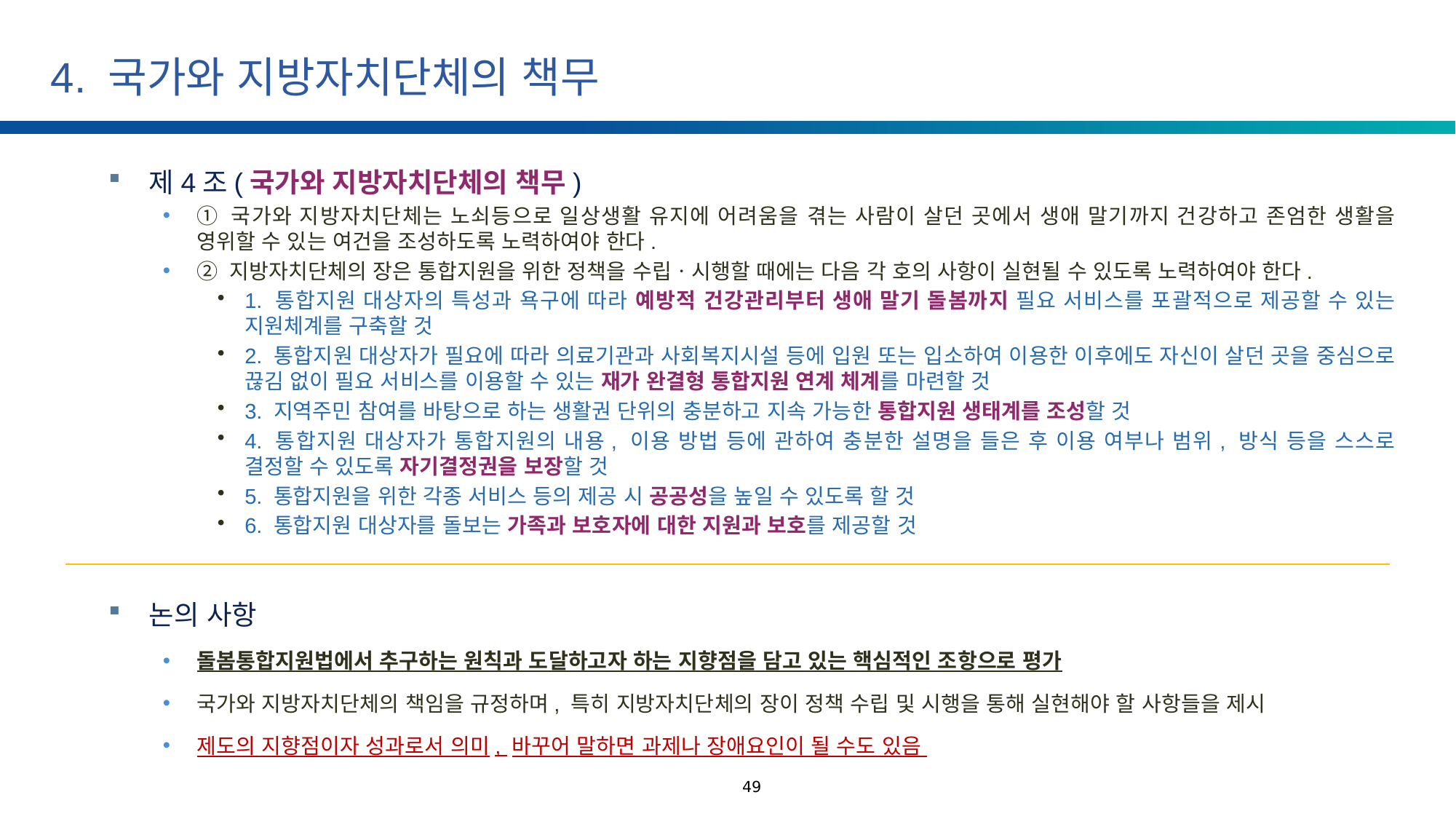

# 4. 국가와 지방자치단체의 책무
제4조(국가와 지방자치단체의 책무)
① 국가와 지방자치단체는 노쇠등으로 일상생활 유지에 어려움을 겪는 사람이 살던 곳에서 생애 말기까지 건강하고 존엄한 생활을 영위할 수 있는 여건을 조성하도록 노력하여야 한다.
② 지방자치단체의 장은 통합지원을 위한 정책을 수립ㆍ시행할 때에는 다음 각 호의 사항이 실현될 수 있도록 노력하여야 한다.
1. 통합지원 대상자의 특성과 욕구에 따라 예방적 건강관리부터 생애 말기 돌봄까지 필요 서비스를 포괄적으로 제공할 수 있는 지원체계를 구축할 것
2. 통합지원 대상자가 필요에 따라 의료기관과 사회복지시설 등에 입원 또는 입소하여 이용한 이후에도 자신이 살던 곳을 중심으로 끊김 없이 필요 서비스를 이용할 수 있는 재가 완결형 통합지원 연계 체계를 마련할 것
3. 지역주민 참여를 바탕으로 하는 생활권 단위의 충분하고 지속 가능한 통합지원 생태계를 조성할 것
4. 통합지원 대상자가 통합지원의 내용, 이용 방법 등에 관하여 충분한 설명을 들은 후 이용 여부나 범위, 방식 등을 스스로 결정할 수 있도록 자기결정권을 보장할 것
5. 통합지원을 위한 각종 서비스 등의 제공 시 공공성을 높일 수 있도록 할 것
6. 통합지원 대상자를 돌보는 가족과 보호자에 대한 지원과 보호를 제공할 것

논의 사항
돌봄통합지원법에서 추구하는 원칙과 도달하고자 하는 지향점을 담고 있는 핵심적인 조항으로 평가
국가와 지방자치단체의 책임을 규정하며, 특히 지방자치단체의 장이 정책 수립 및 시행을 통해 실현해야 할 사항들을 제시
제도의 지향점이자 성과로서 의미, 바꾸어 말하면 과제나 장애요인이 될 수도 있음

49